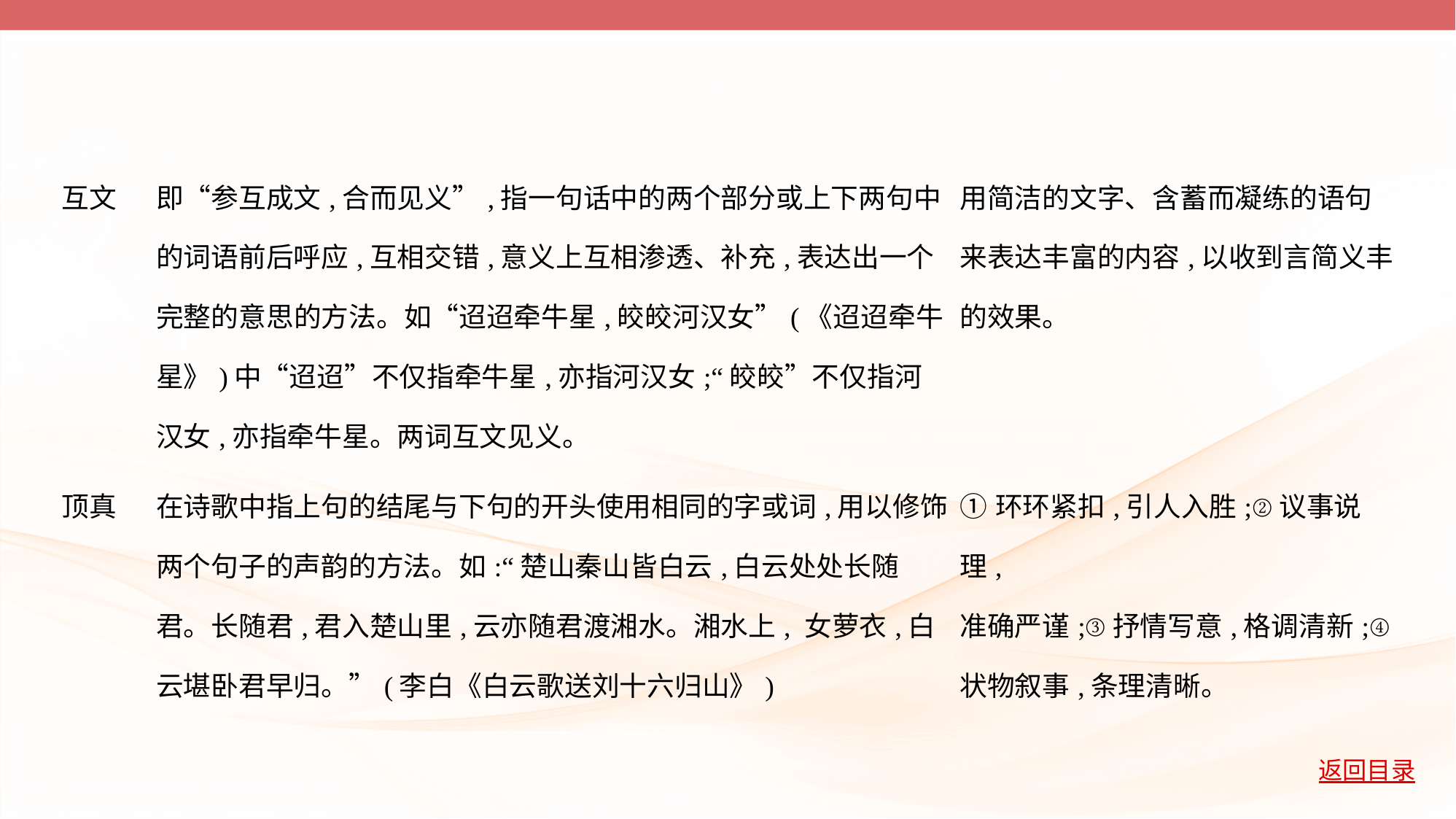

| 互文 | 即“参互成文,合而见义”,指一句话中的两个部分或上下两句中的词语前后呼应,互相交错,意义上互相渗透、补充,表达出一个完整的意思的方法。如“迢迢牵牛星,皎皎河汉女”(《迢迢牵牛星》)中“迢迢”不仅指牵牛星,亦指河汉女;“皎皎”不仅指河汉女,亦指牵牛星。两词互文见义。 | 用简洁的文字、含蓄而凝练的语句 来表达丰富的内容,以收到言简义丰 的效果。 |
| --- | --- | --- |
| 顶真 | 在诗歌中指上句的结尾与下句的开头使用相同的字或词,用以修饰两个句子的声韵的方法。如:“楚山秦山皆白云,白云处处长随君。长随君,君入楚山里,云亦随君渡湘水。湘水上, 女萝衣,白云堪卧君早归。”(李白《白云歌送刘十六归山》) | ①环环紧扣,引人入胜;②议事说理, 准确严谨;③抒情写意,格调清新;④ 状物叙事,条理清晰。 |